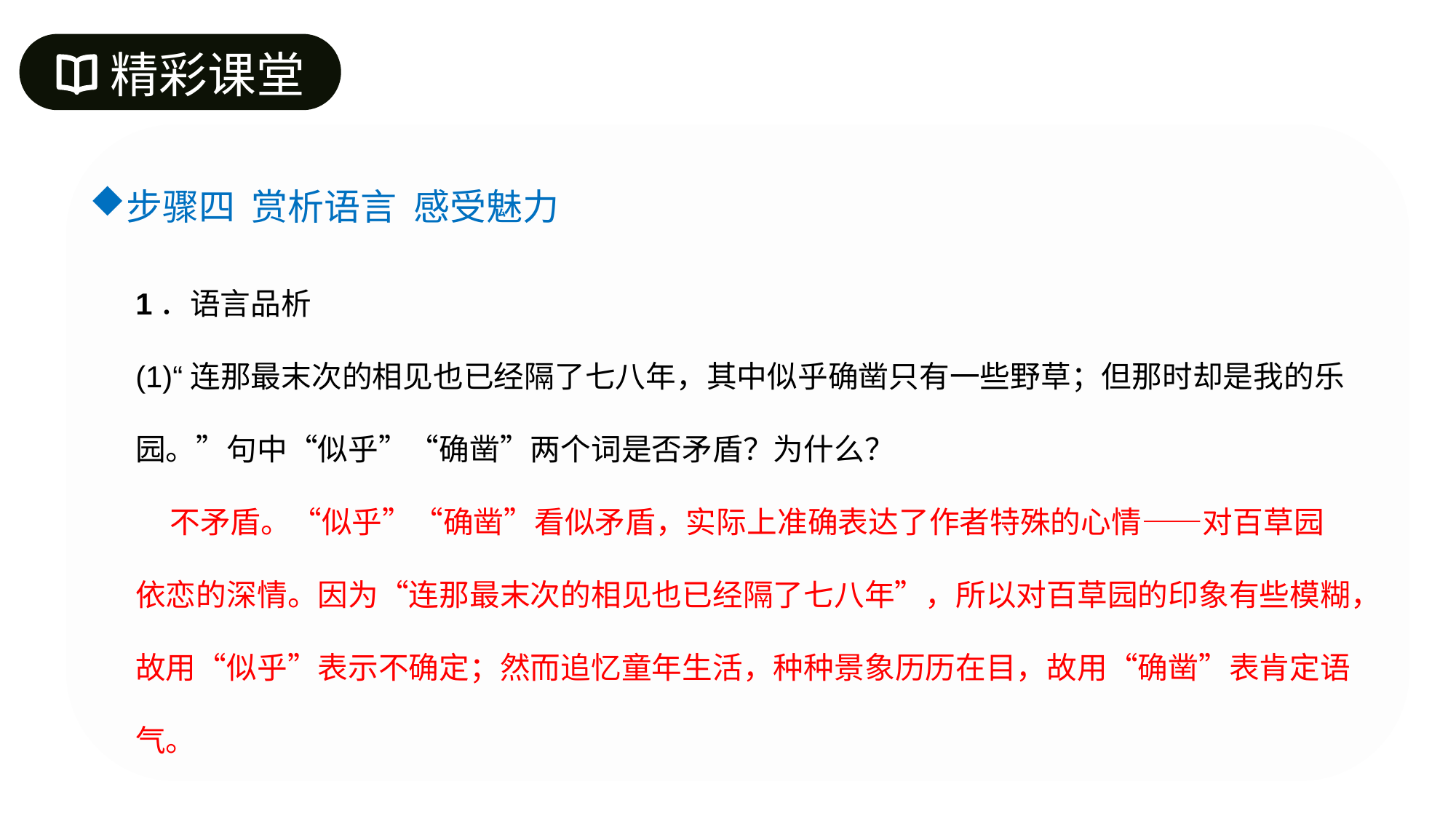

精彩课堂

步骤四  赏析语言  感受魅力
1．语言品析
(1)“连那最末次的相见也已经隔了七八年，其中似乎确凿只有一些野草；但那时却是我的乐园。”句中“似乎”“确凿”两个词是否矛盾？为什么？
    不矛盾。“似乎”“确凿”看似矛盾，实际上准确表达了作者特殊的心情——对百草园依恋的深情。因为“连那最末次的相见也已经隔了七八年”，所以对百草园的印象有些模糊，故用“似乎”表示不确定；然而追忆童年生活，种种景象历历在目，故用“确凿”表肯定语气。